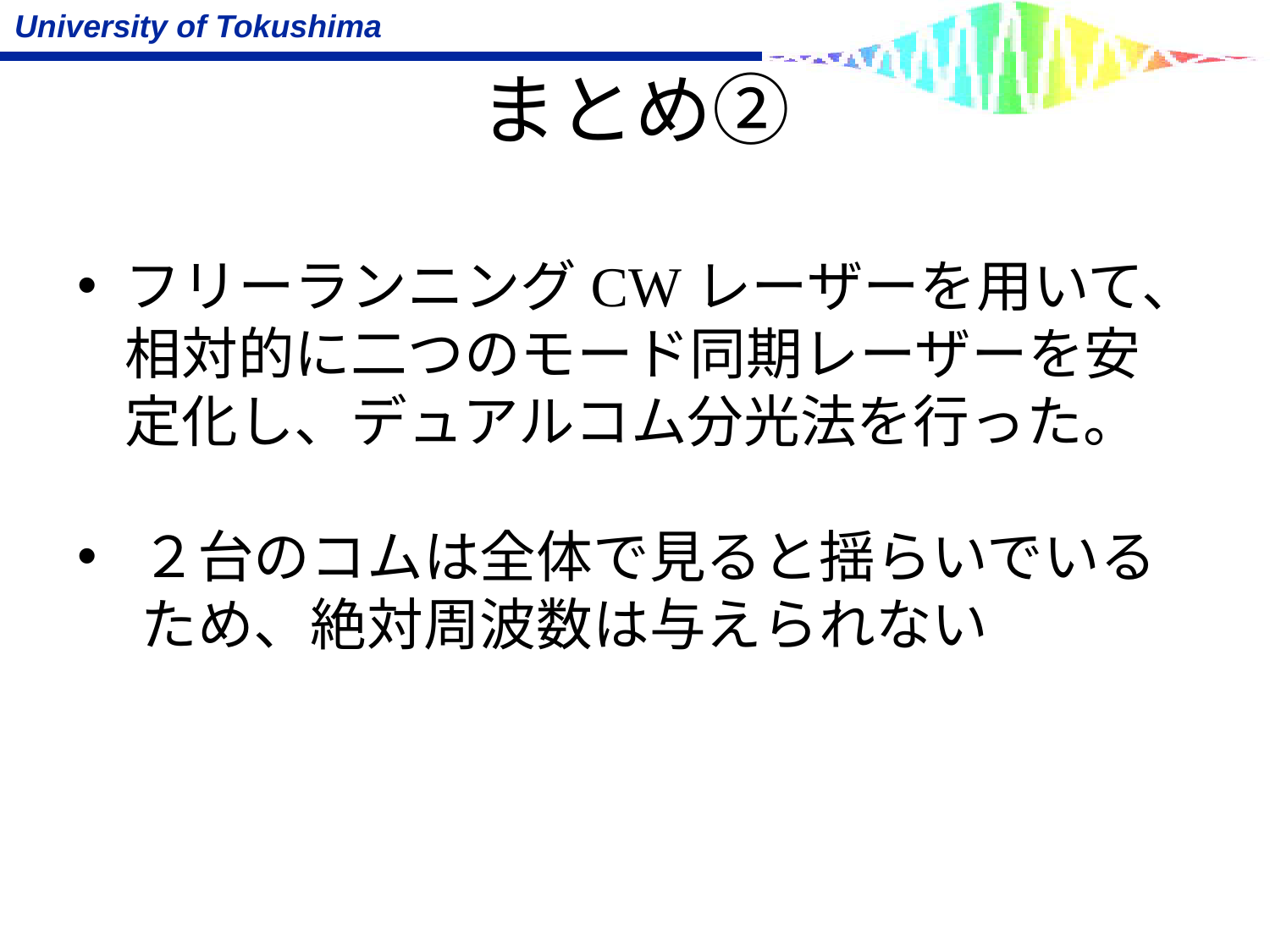

# まとめ②
フリーランニングCWレーザーを用いて、相対的に二つのモード同期レーザーを安定化し、デュアルコム分光法を行った。

２台のコムは全体で見ると揺らいでいるため、絶対周波数は与えられない